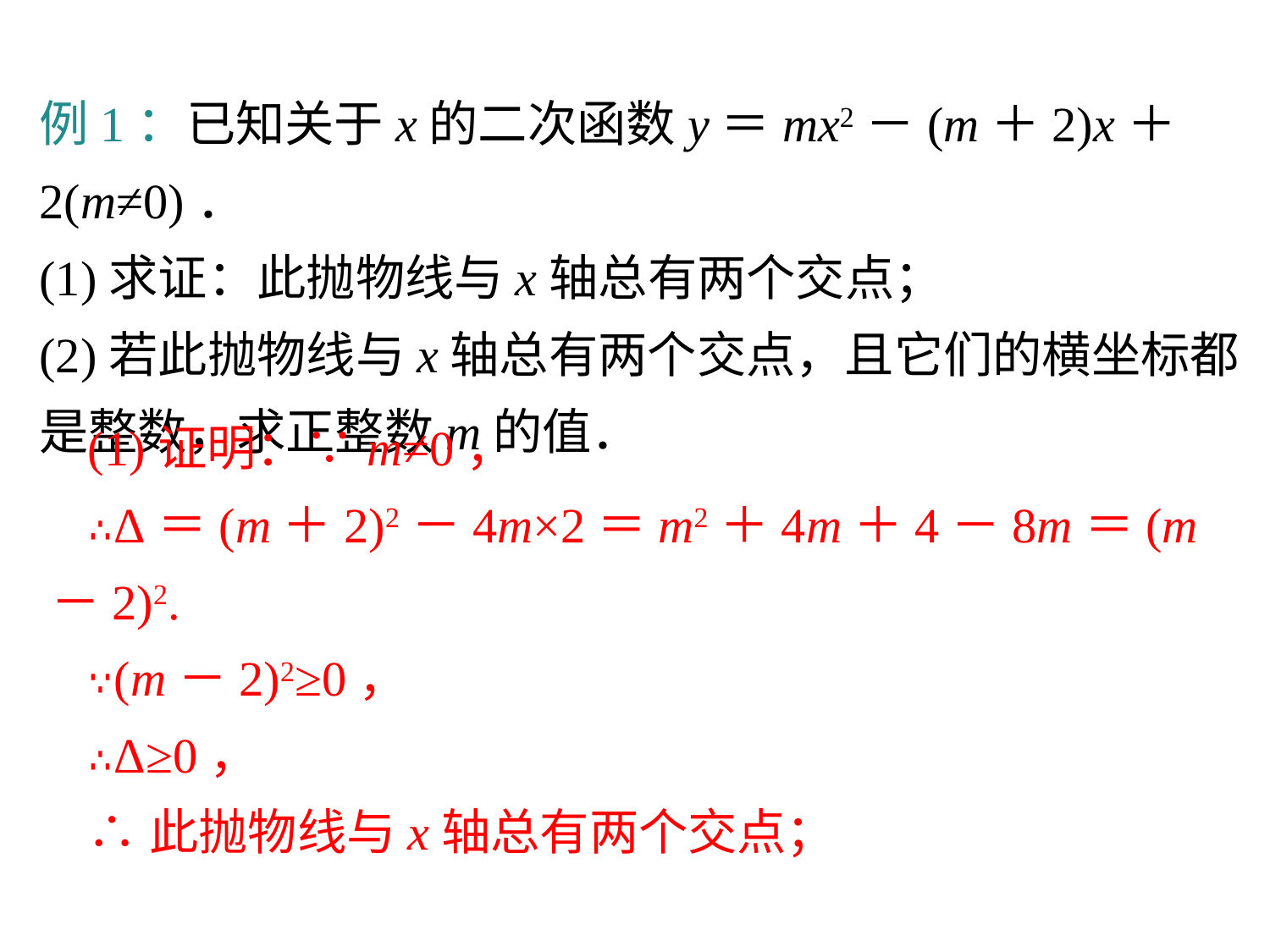

例1：已知关于x的二次函数y＝mx2－(m＋2)x＋2(m≠0)．
(1)求证：此抛物线与x轴总有两个交点；
(2)若此抛物线与x轴总有两个交点，且它们的横坐标都是整数，求正整数m的值．
(1)证明：∵m≠0，
∴Δ＝(m＋2)2－4m×2＝m2＋4m＋4－8m＝(m－2)2.
∵(m－2)2≥0，
∴Δ≥0，
∴此抛物线与x轴总有两个交点；